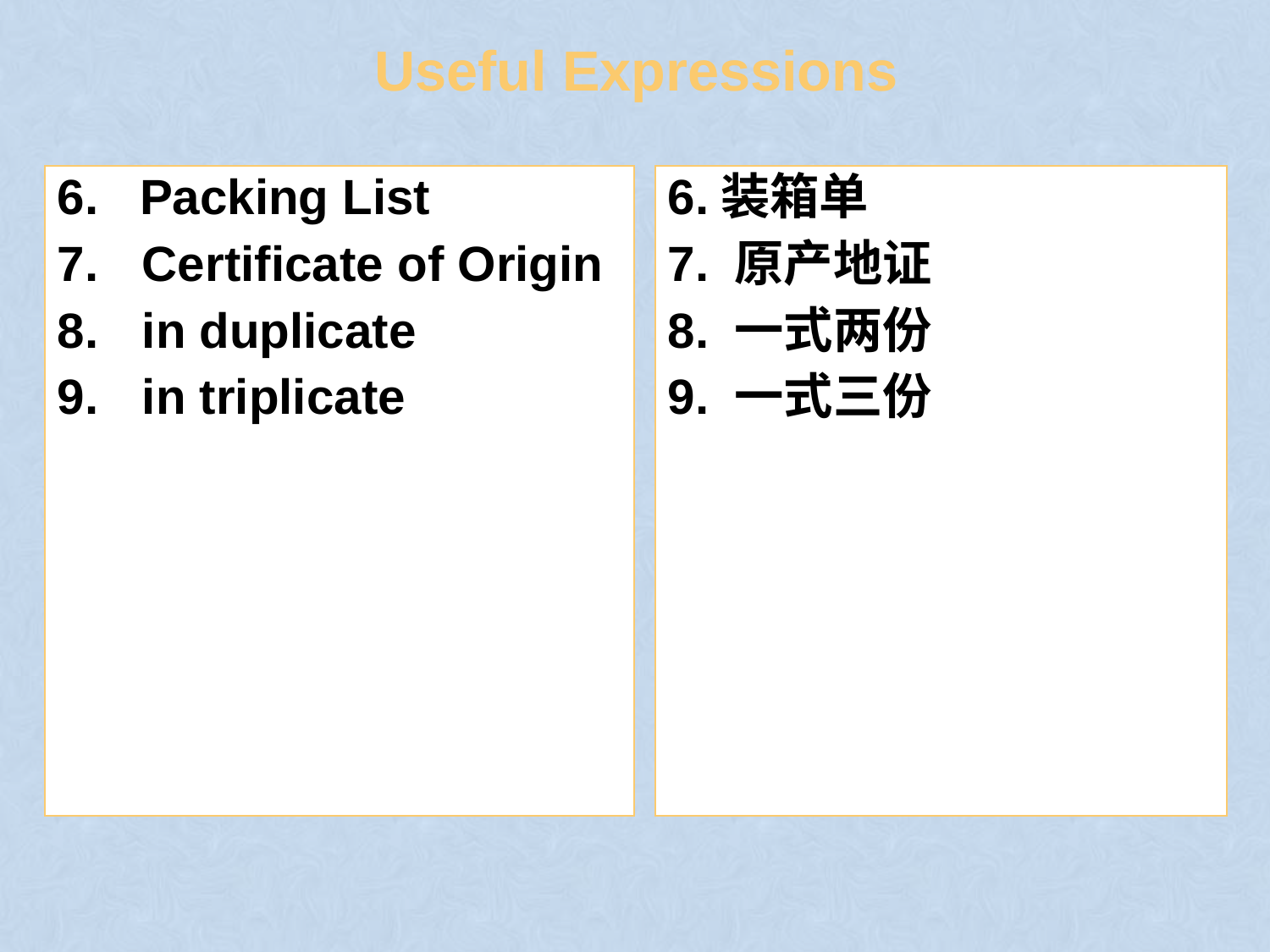

# Useful Expressions
6.   Packing List
Certificate of Origin
in duplicate
in triplicate
6.装箱单
7. 原产地证
8. 一式两份
9. 一式三份